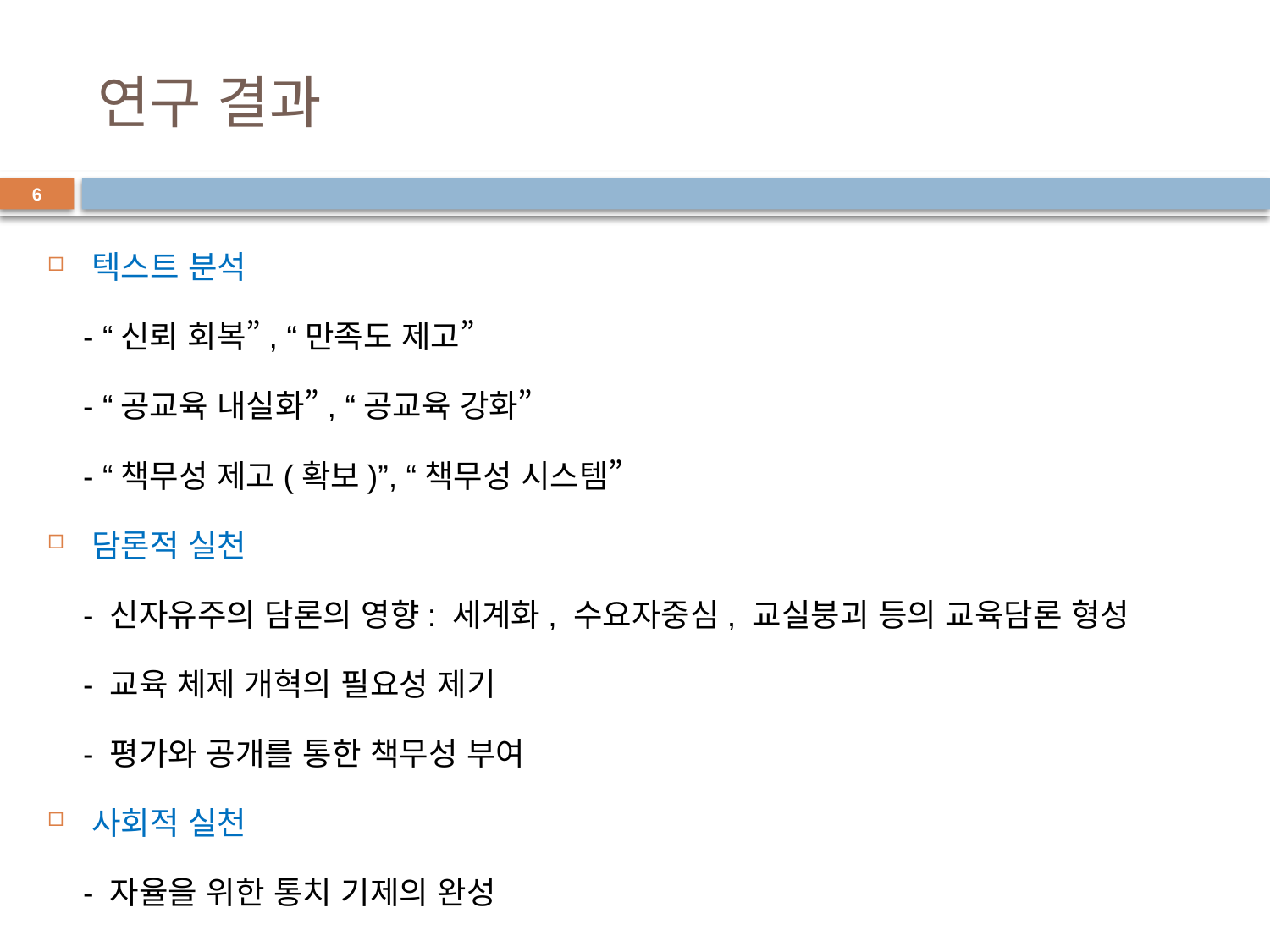

# 연구 결과
6
텍스트 분석
    - “신뢰 회복”, “만족도 제고”
    - “공교육 내실화”, “공교육 강화”
    - “책무성 제고(확보)”, “책무성 시스템”
담론적 실천
    - 신자유주의 담론의 영향: 세계화, 수요자중심, 교실붕괴 등의 교육담론 형성
    - 교육 체제 개혁의 필요성 제기
    - 평가와 공개를 통한 책무성 부여
사회적 실천
    - 자율을 위한 통치 기제의 완성